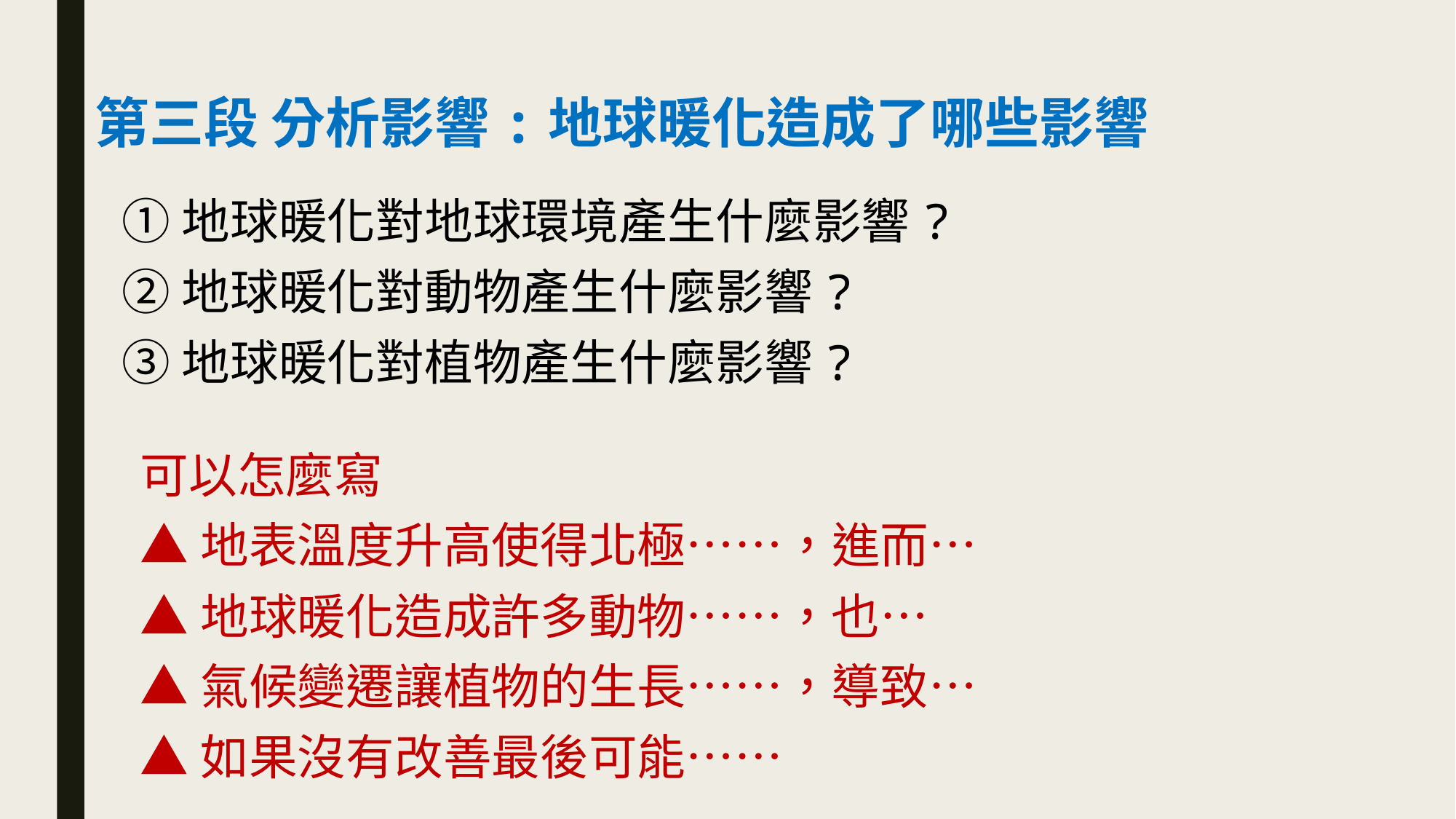

第三段 分析影響:地球暖化造成了哪些影響
①地球暖化對地球環境產生什麼影響?
②地球暖化對動物產生什麼影響?
③地球暖化對植物產生什麼影響?

可以怎麼寫
▲地表溫度升高使得北極……，進而…
▲地球暖化造成許多動物……，也…
▲氣候變遷讓植物的生長……，導致…
▲如果沒有改善最後可能……